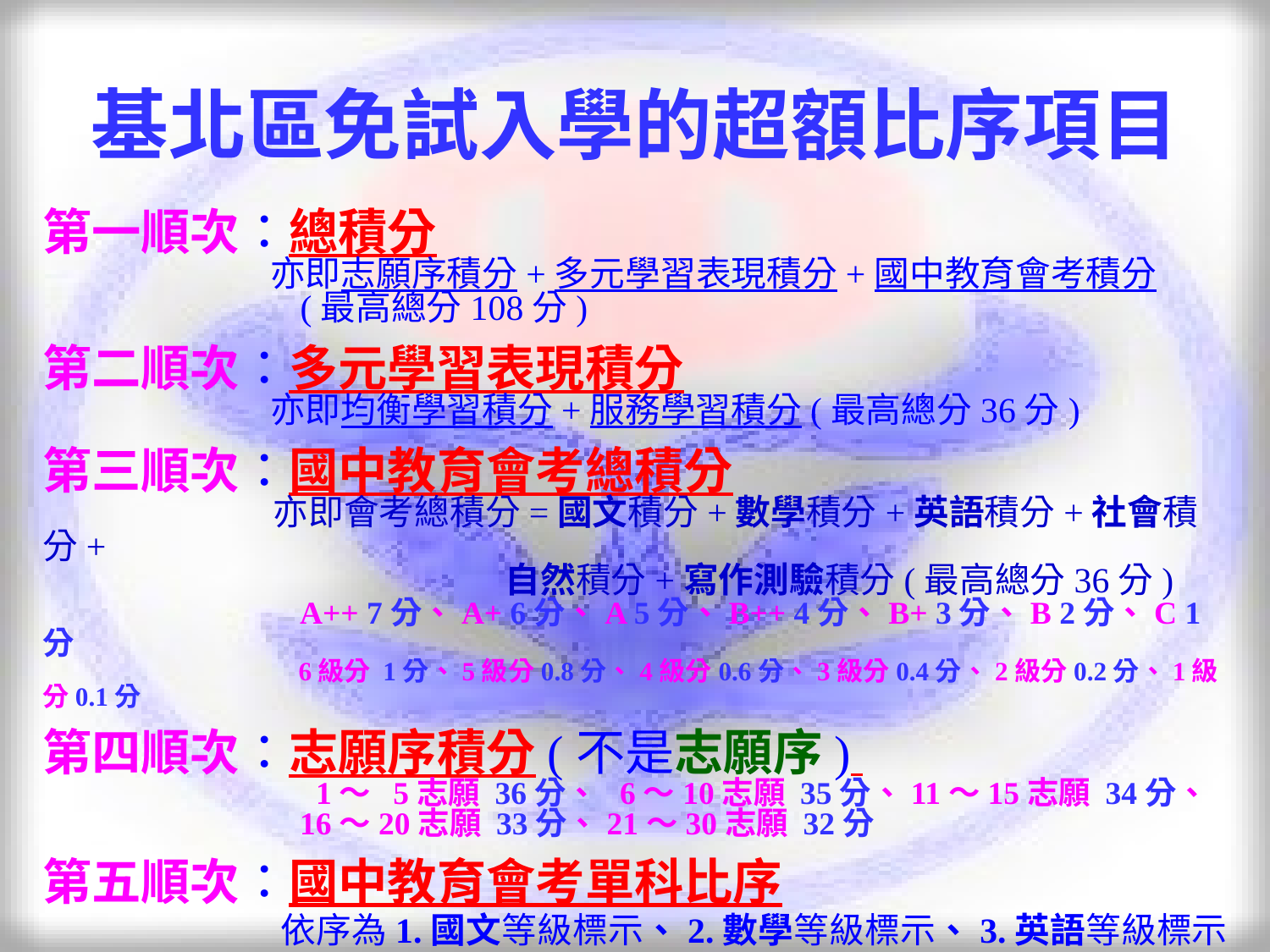

基北區免試入學的超額比序項目
第一順次：總積分
                            亦即志願序積分+多元學習表現積分+國中教育會考積分
                             (最高總分108分)
第二順次：多元學習表現積分
                            亦即均衡學習積分+服務學習積分(最高總分36分)
第三順次：國中教育會考總積分
                               亦即會考總積分=國文積分+數學積分+英語積分+社會積分+
                                                          自然積分+寫作測驗積分(最高總分36分)
                                A++ 7分、A+ 6分、A 5分、B++ 4分、B+ 3分、B 2分、C 1分
                                       6級分 1分、5級分0.8分、4級分0.6分、3級分0.4分、2級分0.2分、1級分0.1分
第四順次：志願序積分(不是志願序)
                                  1〜  5志願 36分、  6〜10志願 35分、11〜15志願 34分、
                                16〜20志願 33分、21〜30志願 32分
第五順次：國中教育會考單科比序
                            依序為1.國文等級標示、2.數學等級標示、3.英語等級標示
                                        4.社會等級標示、5.自然等級標示、6.寫作測驗級分